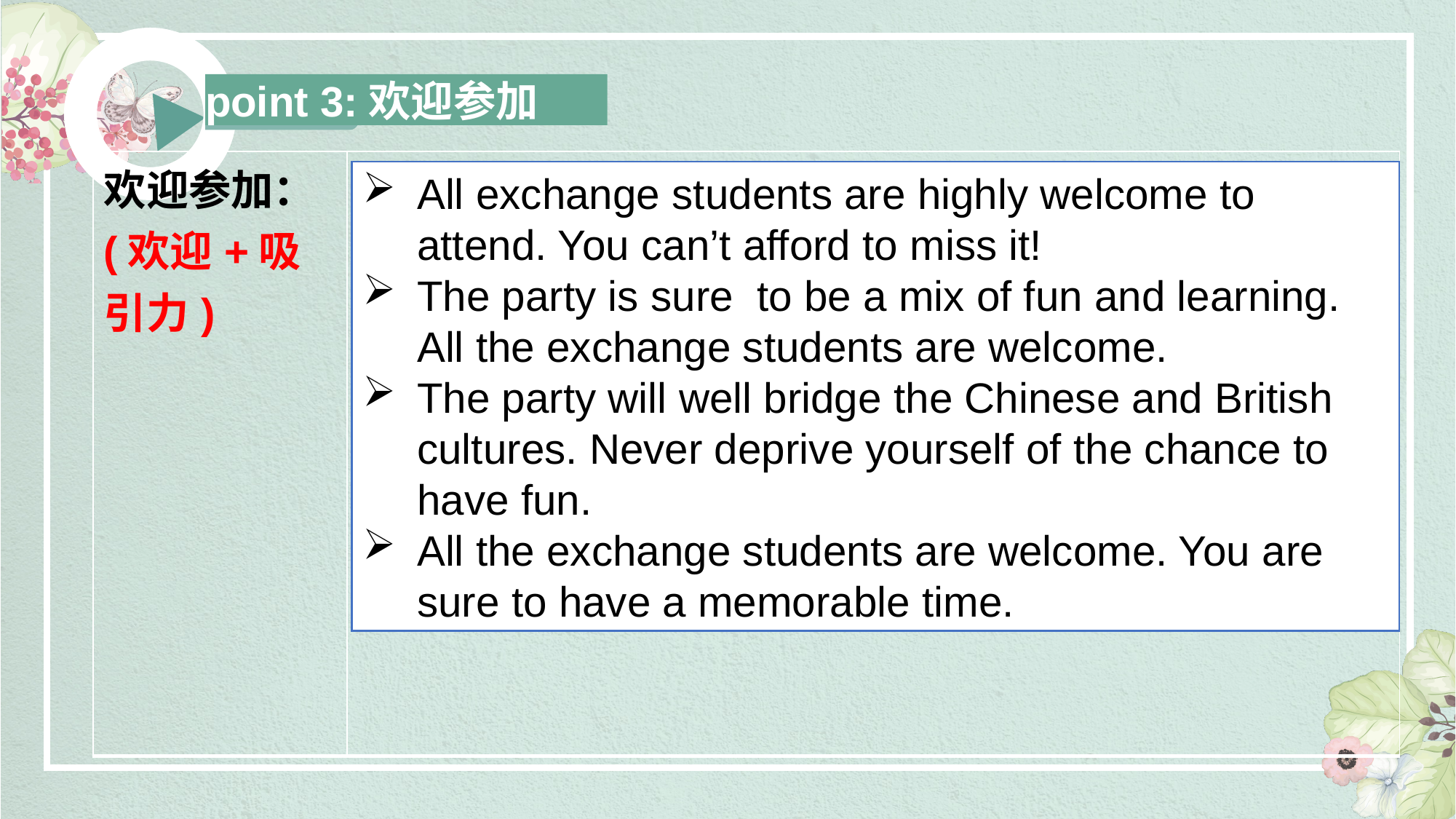

point 3:欢迎参加

| 欢迎参加： (欢迎+吸引力) |  |
| --- | --- |
All exchange students are highly welcome to attend. You can’t afford to miss it!
The party is sure  to be a mix of fun and learning. All the exchange students are welcome.
The party will well bridge the Chinese and British cultures. Never deprive yourself of the chance to have fun.
All the exchange students are welcome. You are sure to have a memorable time.